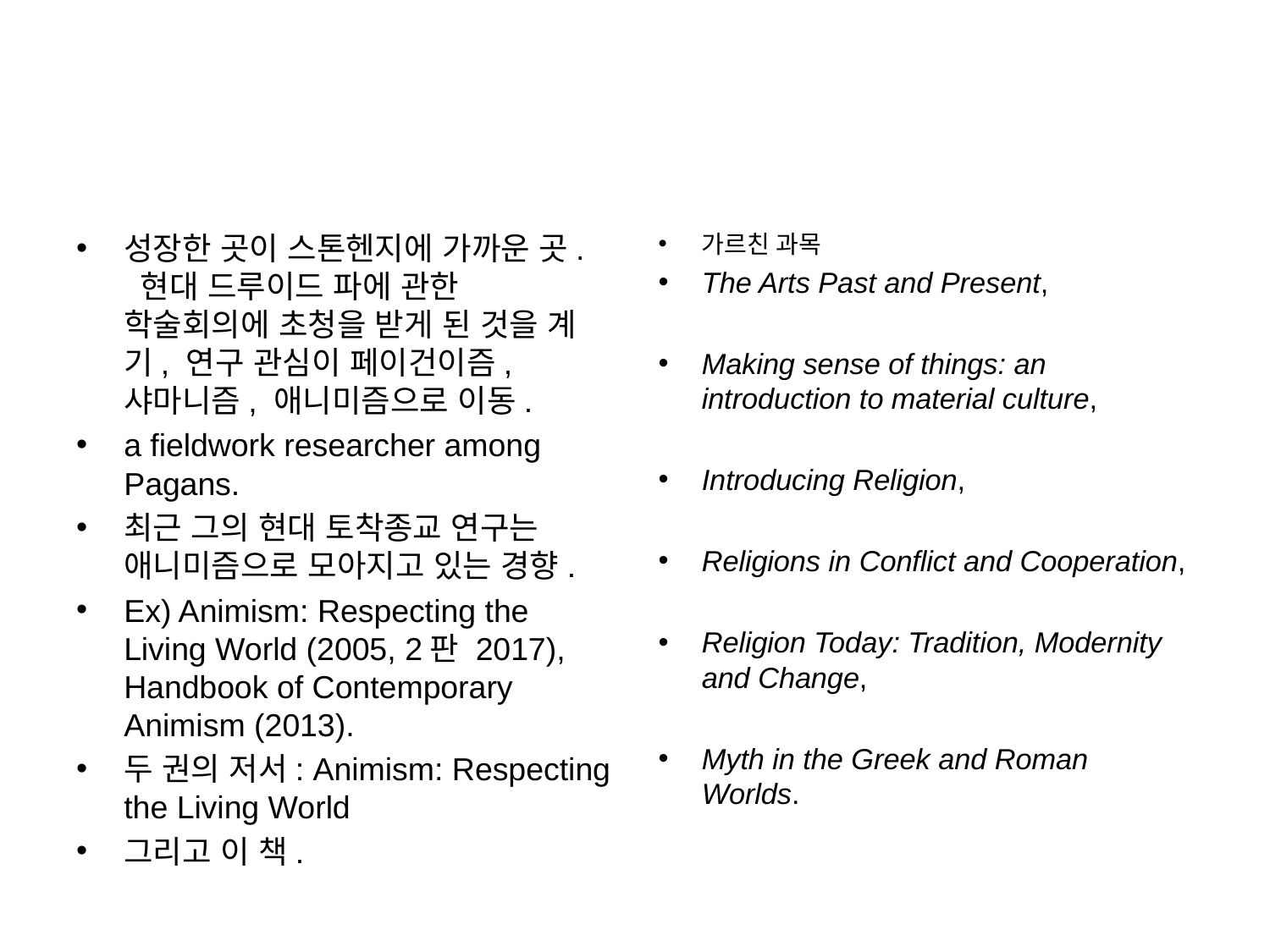

#
성장한 곳이 스톤헨지에 가까운 곳.  현대 드루이드 파에 관한 학술회의에 초청을 받게 된 것을 계기, 연구 관심이 페이건이즘, 샤마니즘, 애니미즘으로 이동.
a fieldwork researcher among Pagans.
최근 그의 현대 토착종교 연구는 애니미즘으로 모아지고 있는 경향.
Ex) Animism: Respecting the Living World (2005, 2판 2017), Handbook of Contemporary Animism (2013).
두 권의 저서: Animism: Respecting the Living World
그리고 이 책.

가르친 과목
The Arts Past and Present,

Making sense of things: an introduction to material culture,

Introducing Religion,

Religions in Conflict and Cooperation,

Religion Today: Tradition, Modernity and Change,

Myth in the Greek and Roman Worlds.